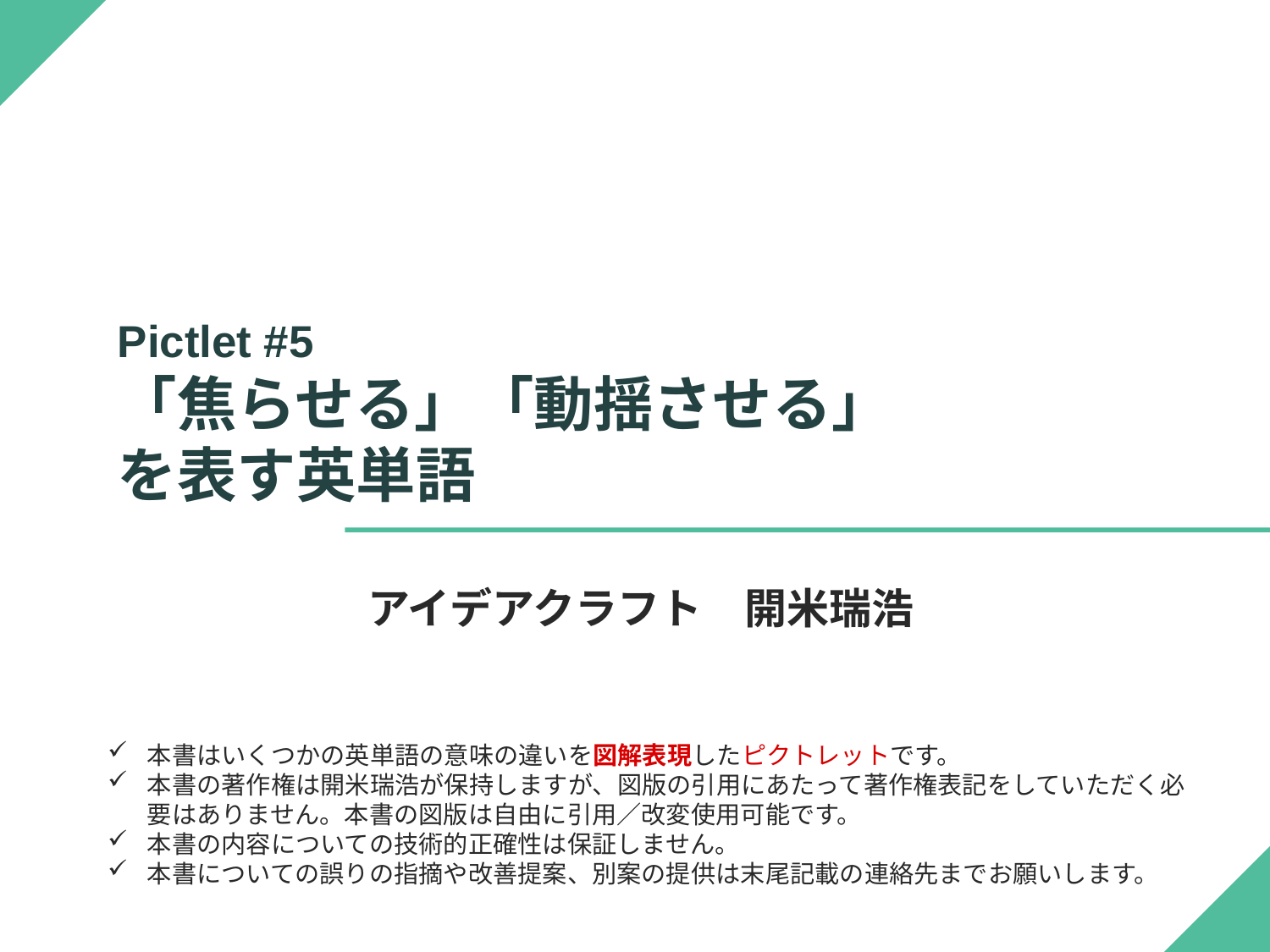

# Pictlet #5 「焦らせる」「動揺させる」 を表す英単語
アイデアクラフト　開米瑞浩
本書はいくつかの英単語の意味の違いを図解表現したピクトレットです。
本書の著作権は開米瑞浩が保持しますが、図版の引用にあたって著作権表記をしていただく必要はありません。本書の図版は自由に引用／改変使用可能です。
本書の内容についての技術的正確性は保証しません。
本書についての誤りの指摘や改善提案、別案の提供は末尾記載の連絡先までお願いします。